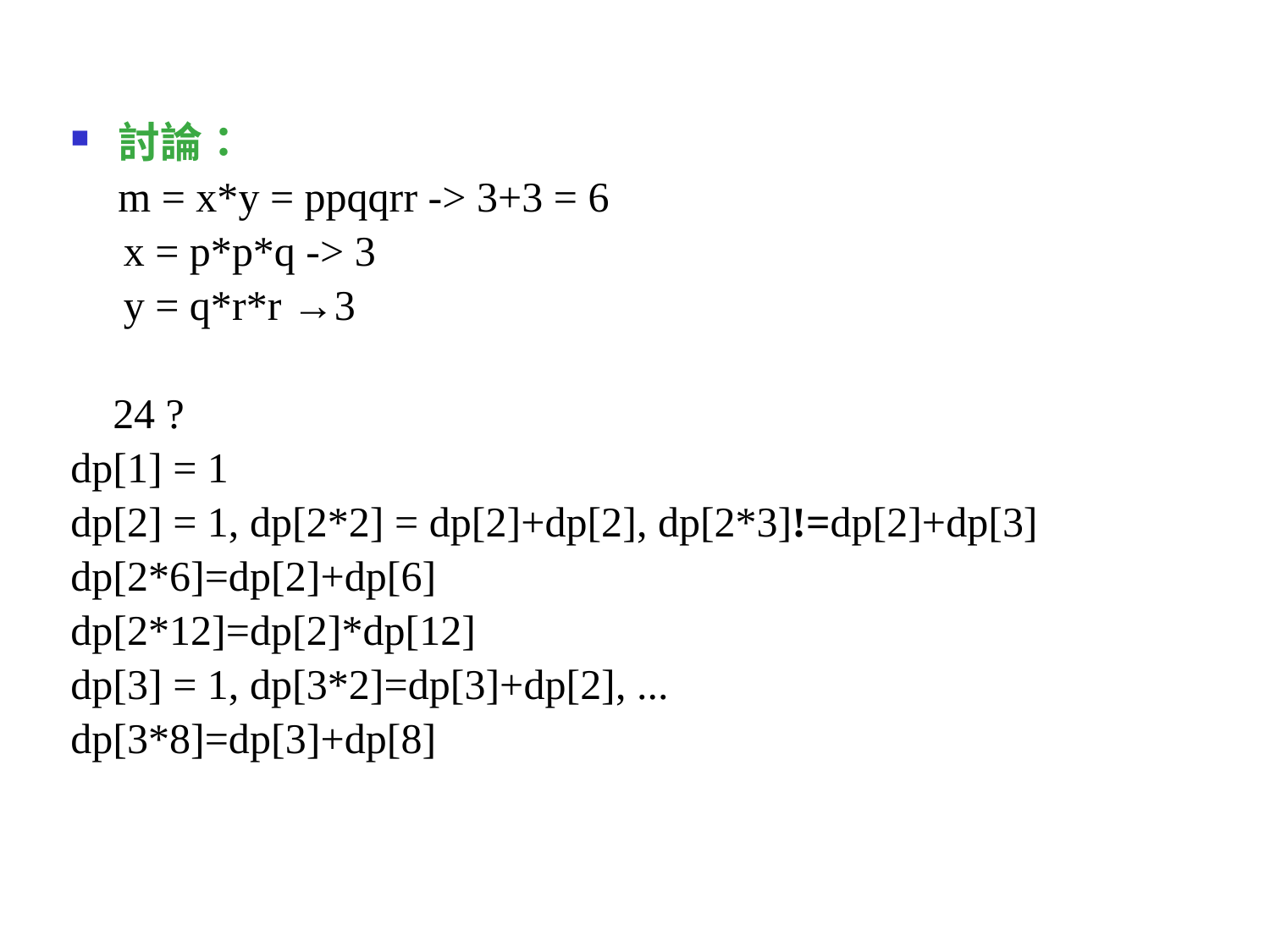

討論：
	m = x*y = ppqqrr -> 3+3 = 6
     x = p*p*q -> 3
     y = q*r*r →3

    24 ?
dp[1] = 1
dp[2] = 1, dp[2*2] = dp[2]+dp[2], dp[2*3]!=dp[2]+dp[3]
dp[2*6]=dp[2]+dp[6]
dp[2*12]=dp[2]*dp[12]
dp[3] = 1, dp[3*2]=dp[3]+dp[2], ...
dp[3*8]=dp[3]+dp[8]